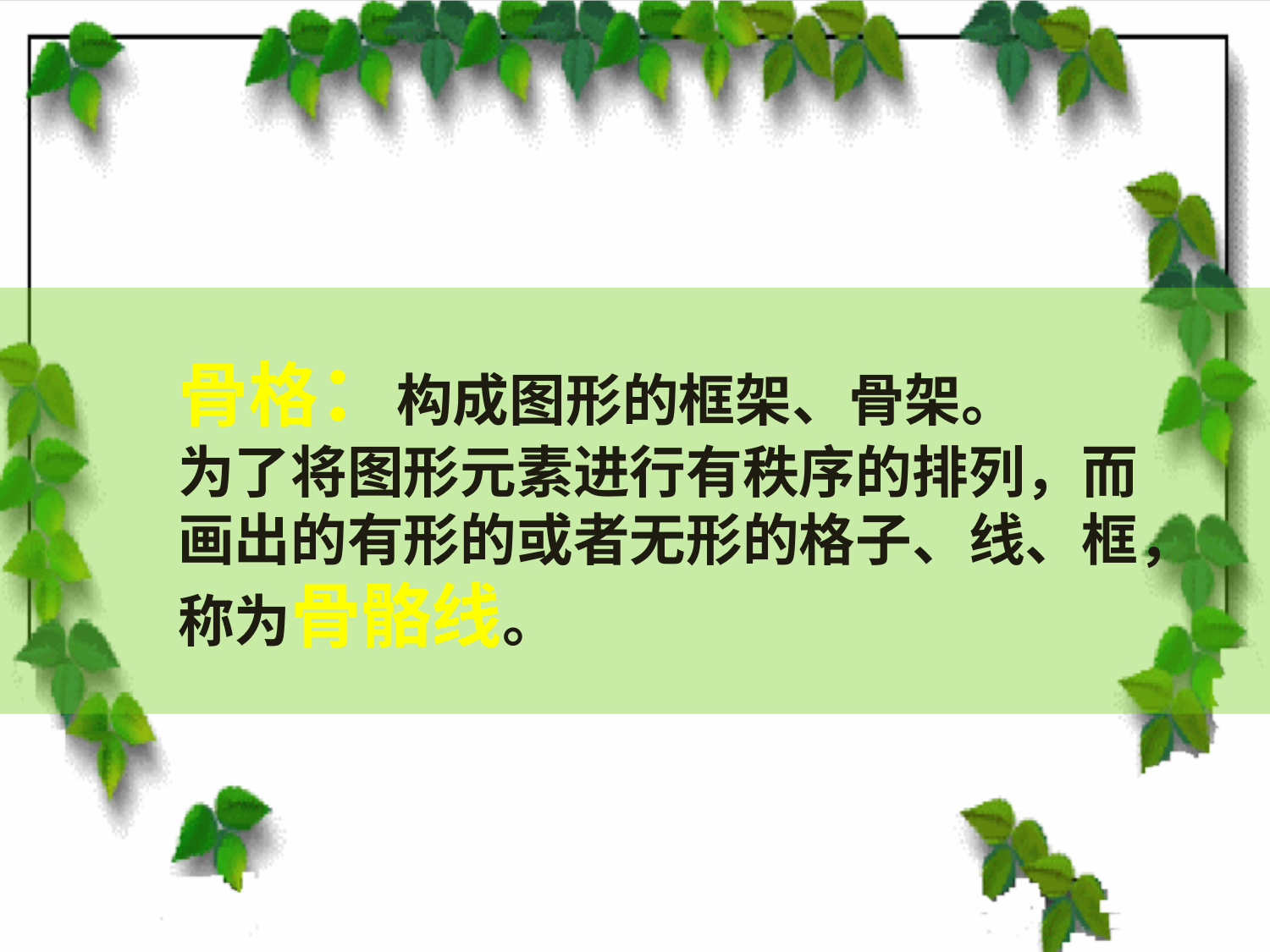

骨格：构成图形的框架、骨架。
为了将图形元素进行有秩序的排列，而
画出的有形的或者无形的格子、线、框，
称为骨骼线。